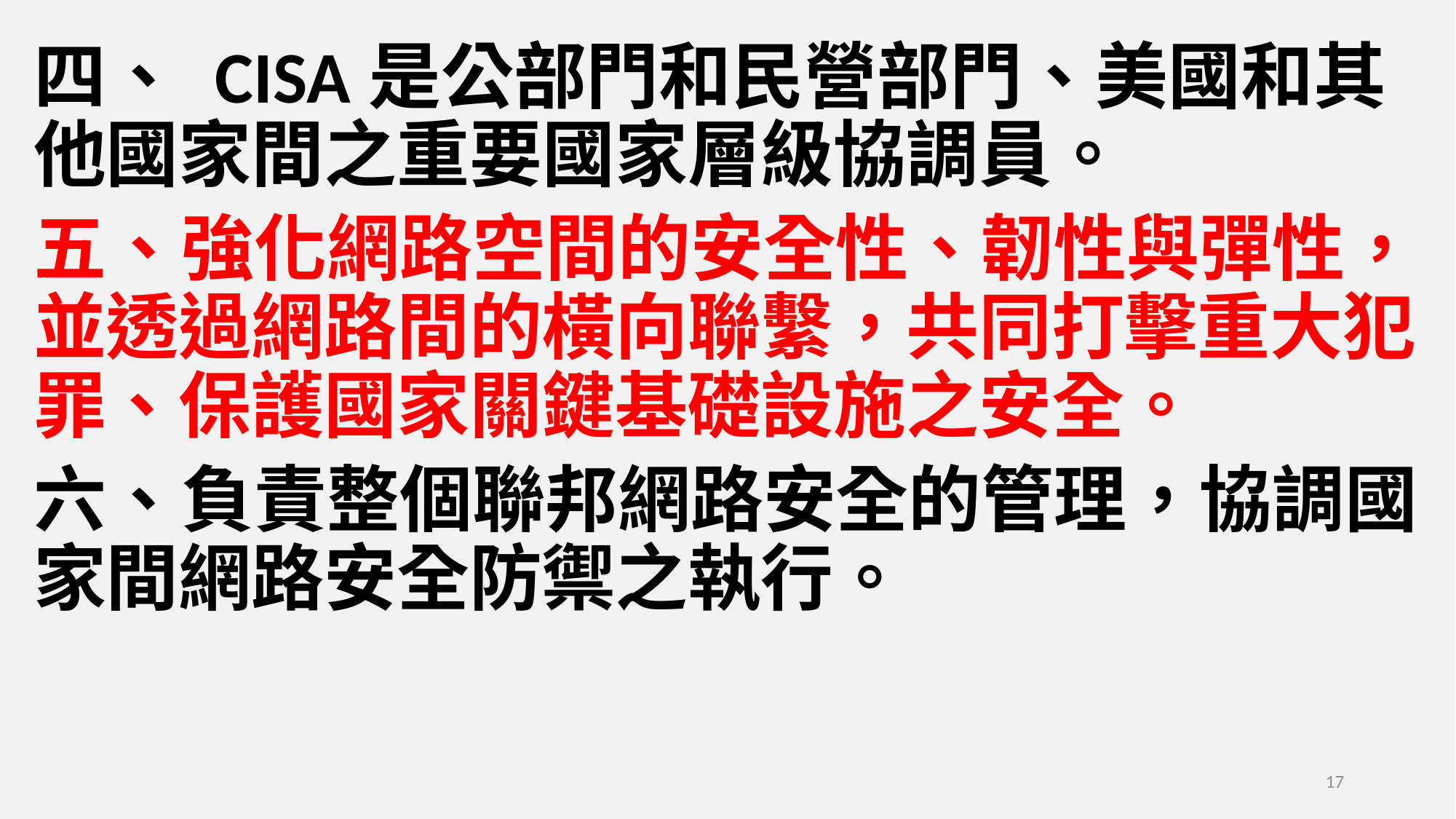

四、 CISA是公部門和民營部門、美國和其他國家間之重要國家層級協調員。
五、強化網路空間的安全性、韌性與彈性，並透過網路間的橫向聯繫，共同打擊重大犯罪、保護國家關鍵基礎設施之安全。
六、負責整個聯邦網路安全的管理，協調國家間網路安全防禦之執行。

17